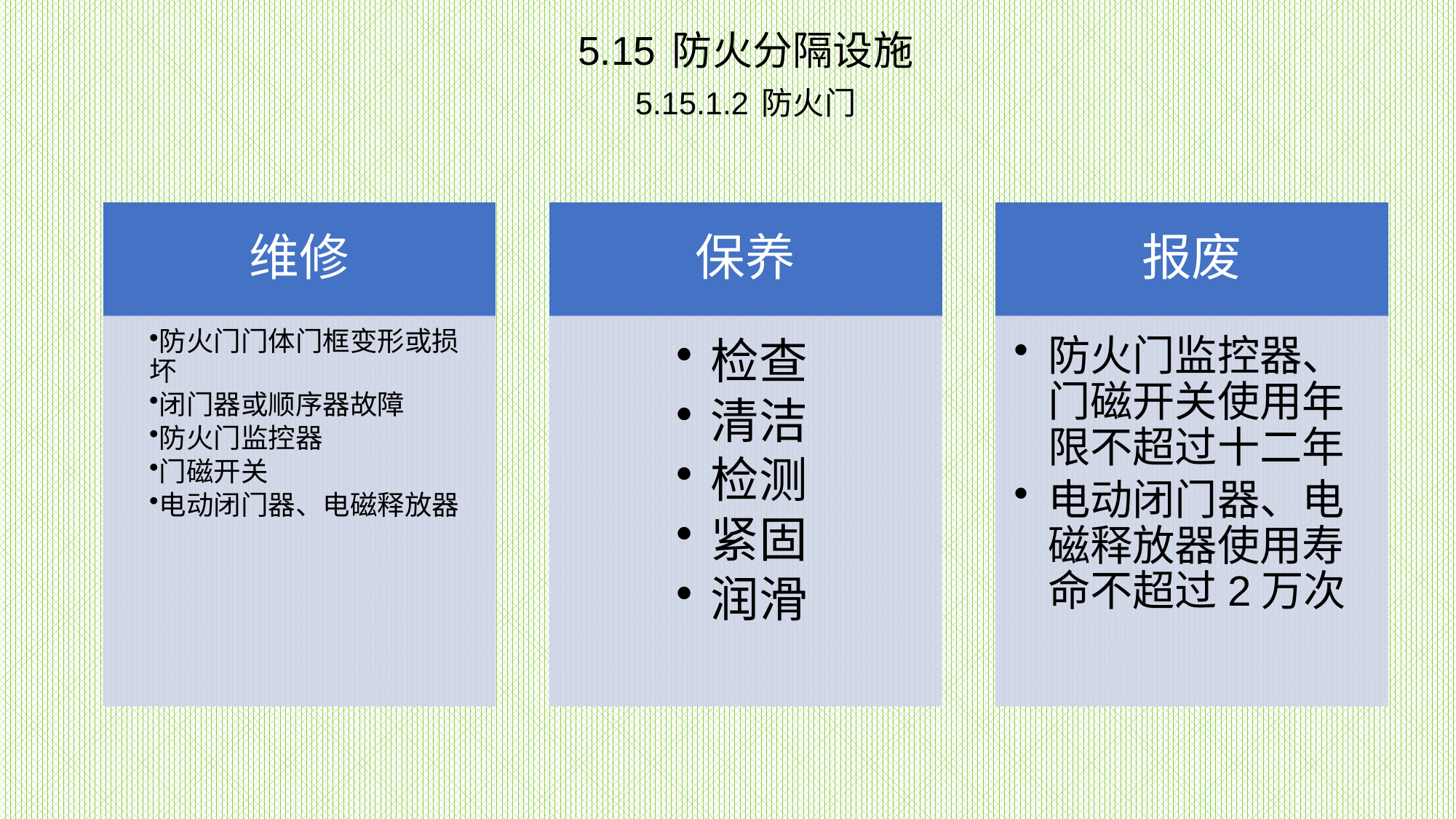

5.15 防火分隔设施
5.15.1.2 防火门
维修
防火门门体门框变形或损坏
闭门器或顺序器故障
防火门监控器
门磁开关
电动闭门器、电磁释放器
保养
检查
清洁
检测
紧固
润滑
报废
防火门监控器、门磁开关使用年限不超过十二年
电动闭门器、电磁释放器使用寿命不超过2万次